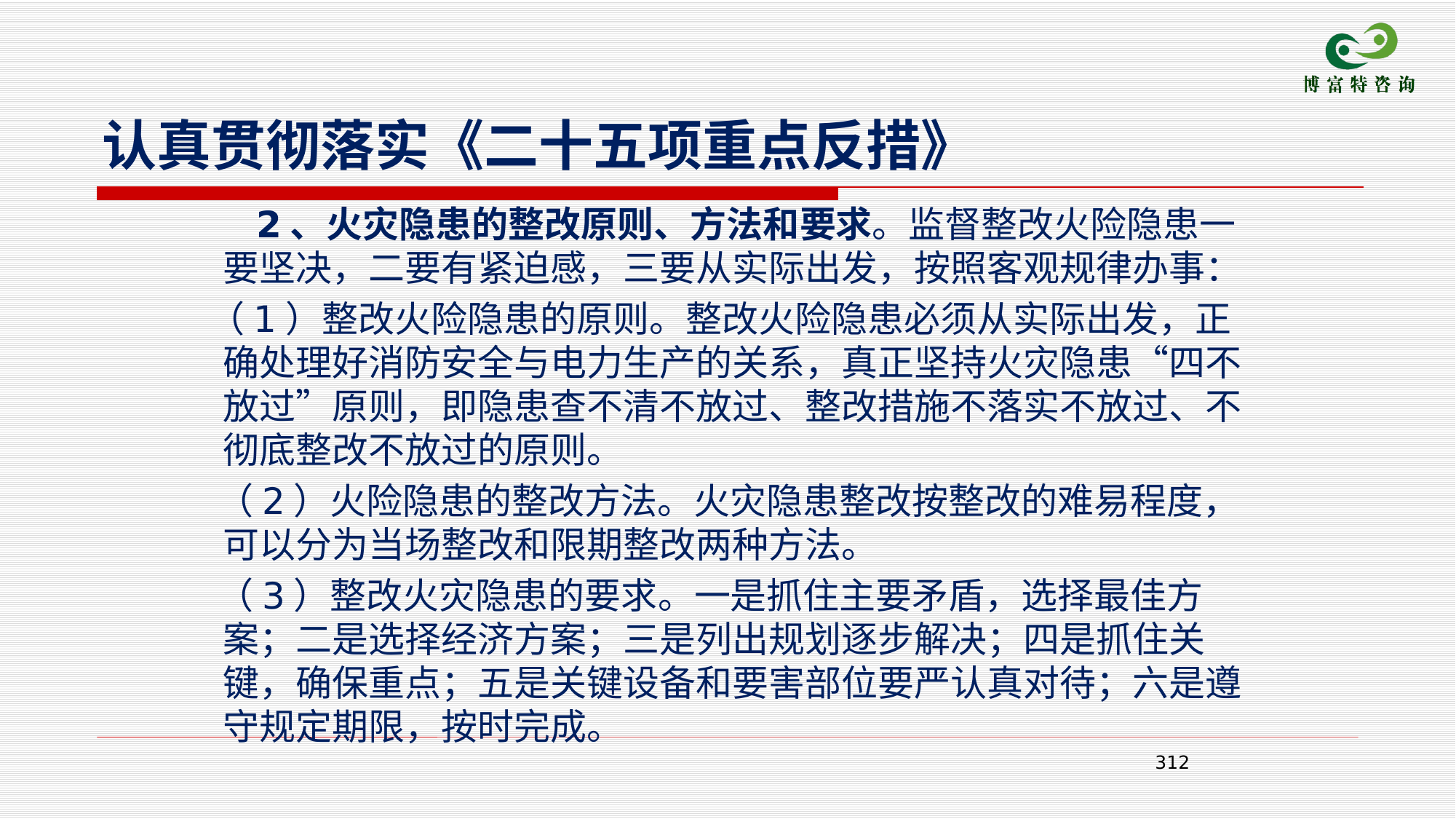

认真贯彻落实《二十五项重点反措》
       2、火灾隐患的整改原则、方法和要求。监督整改火险隐患一要坚决，二要有紧迫感，三要从实际出发，按照客观规律办事：
    （1）整改火险隐患的原则。整改火险隐患必须从实际出发，正确处理好消防安全与电力生产的关系，真正坚持火灾隐患“四不放过”原则，即隐患查不清不放过、整改措施不落实不放过、不彻底整改不放过的原则。
     （2）火险隐患的整改方法。火灾隐患整改按整改的难易程度，可以分为当场整改和限期整改两种方法。
     （3）整改火灾隐患的要求。一是抓住主要矛盾，选择最佳方案；二是选择经济方案；三是列出规划逐步解决；四是抓住关键，确保重点；五是关键设备和要害部位要严认真对待；六是遵守规定期限，按时完成。

312